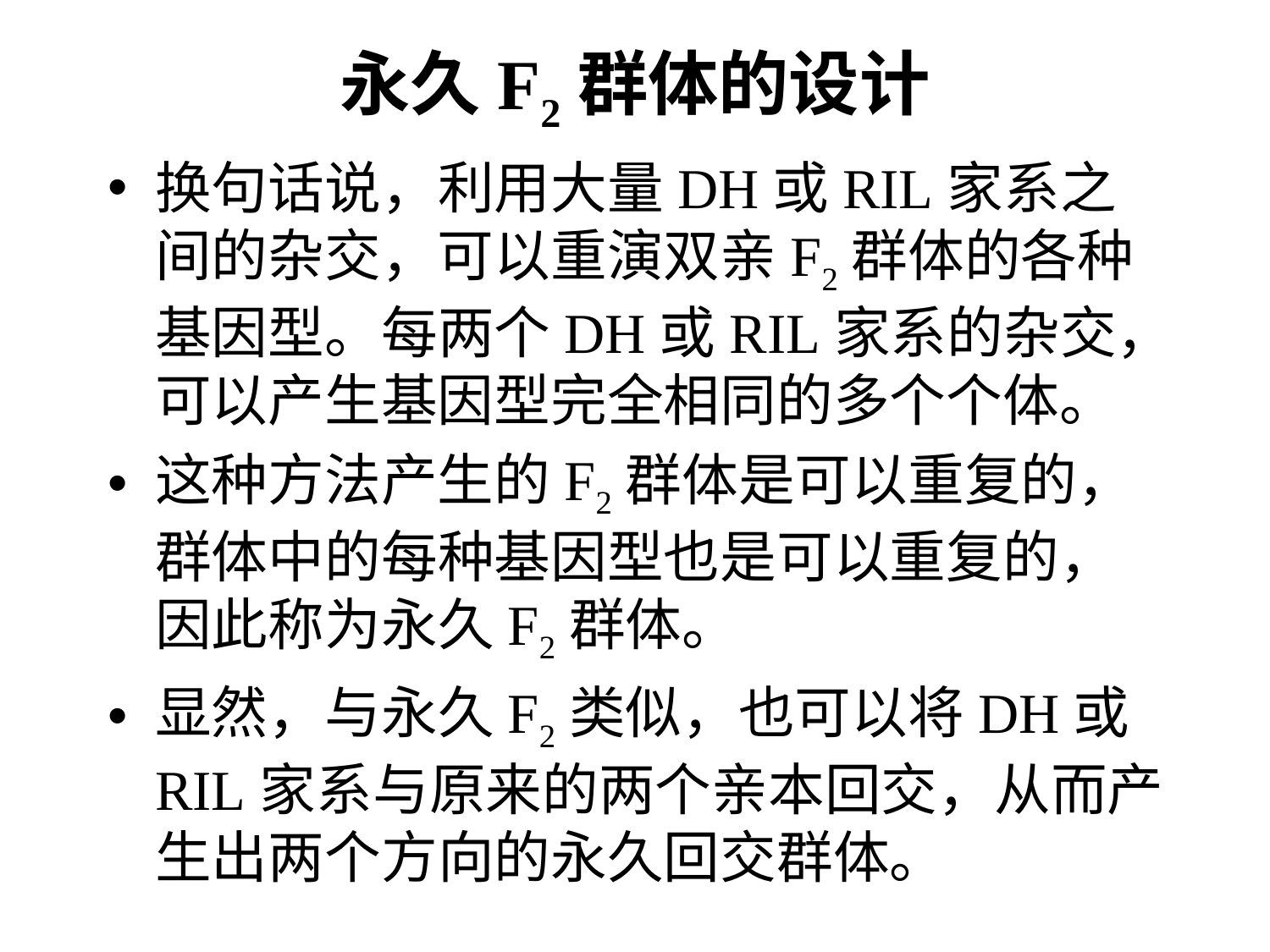

# 永久F2群体的设计
换句话说，利用大量DH或RIL家系之间的杂交，可以重演双亲F2群体的各种基因型。每两个DH或RIL家系的杂交，可以产生基因型完全相同的多个个体。
这种方法产生的F2群体是可以重复的，群体中的每种基因型也是可以重复的，因此称为永久F2群体。
显然，与永久F2类似，也可以将DH或RIL家系与原来的两个亲本回交，从而产生出两个方向的永久回交群体。